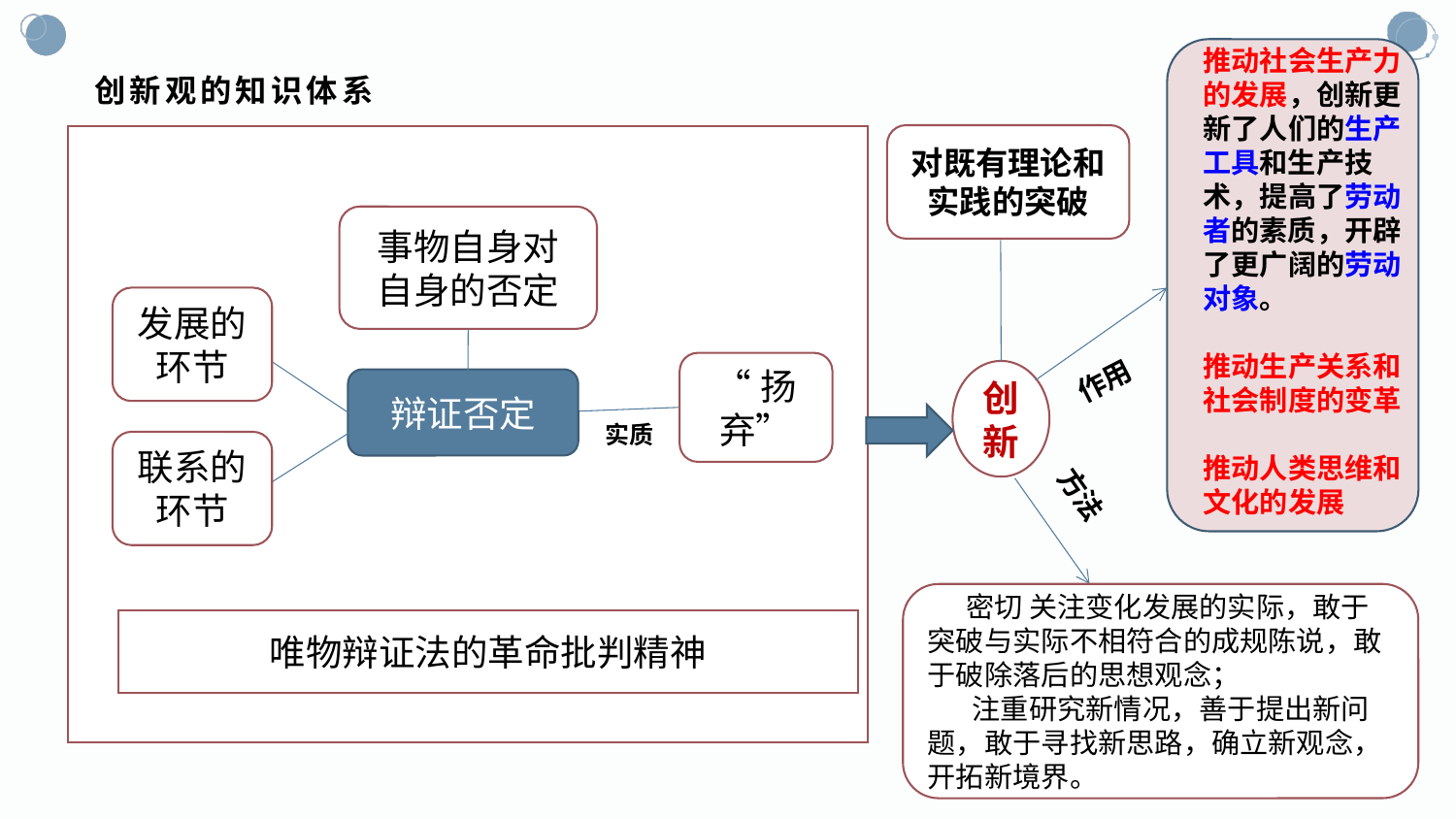

推动社会生产力的发展，创新更新了人们的生产工具和生产技术，提高了劳动者的素质，开辟了更广阔的劳动对象。

推动生产关系和社会制度的变革

推动人类思维和文化的发展

# 创新观的知识体系
对既有理论和实践的突破

事物自身对自身的否定
发展的环节
“扬弃”
作用
创新
辩证否定

实质
联系的环节
方法
     密切 关注变化发展的实际，敢于突破与实际不相符合的成规陈说，敢于破除落后的思想观念；
      注重研究新情况，善于提出新问题，敢于寻找新思路，确立新观念，开拓新境界。
唯物辩证法的革命批判精神